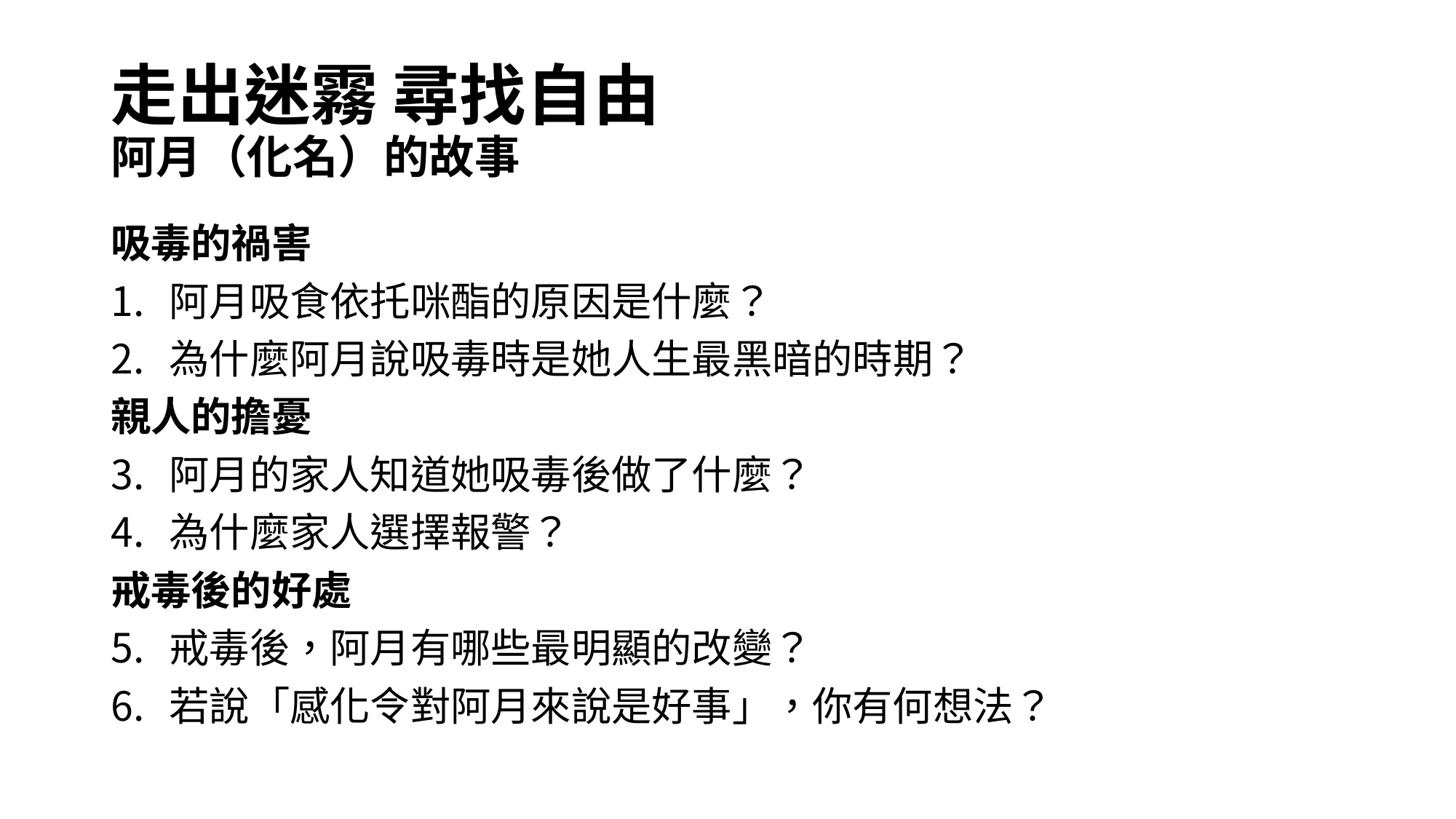

# 走出迷霧 尋找自由 阿月（化名）的故事
吸毒的禍害
阿月吸食依托咪酯的原因是什麼？
為什麼阿月說吸毒時是她人生最黑暗的時期？
親人的擔憂
阿月的家人知道她吸毒後做了什麼？
為什麼家人選擇報警？
戒毒後的好處
戒毒後，阿月有哪些最明顯的改變？
若說「感化令對阿月來說是好事」，你有何想法？